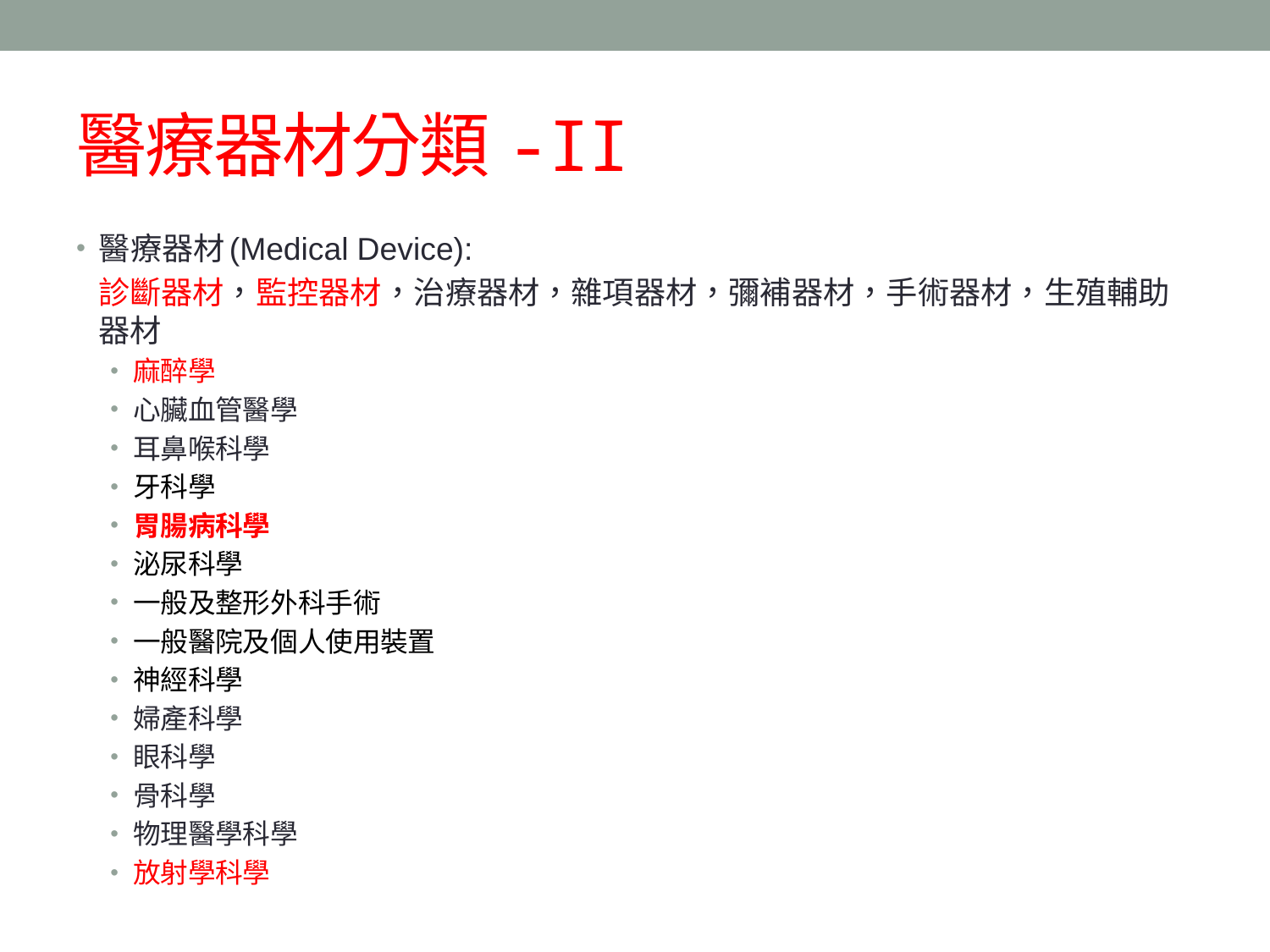

# 醫療器材分類-II
醫療器材(Medical Device):
診斷器材，監控器材，治療器材，雜項器材，彌補器材，手術器材，生殖輔助器材
麻醉學
心臟血管醫學
耳鼻喉科學
牙科學
胃腸病科學
泌尿科學
一般及整形外科手術
一般醫院及個人使用裝置
神經科學
婦產科學
眼科學
骨科學
物理醫學科學
放射學科學